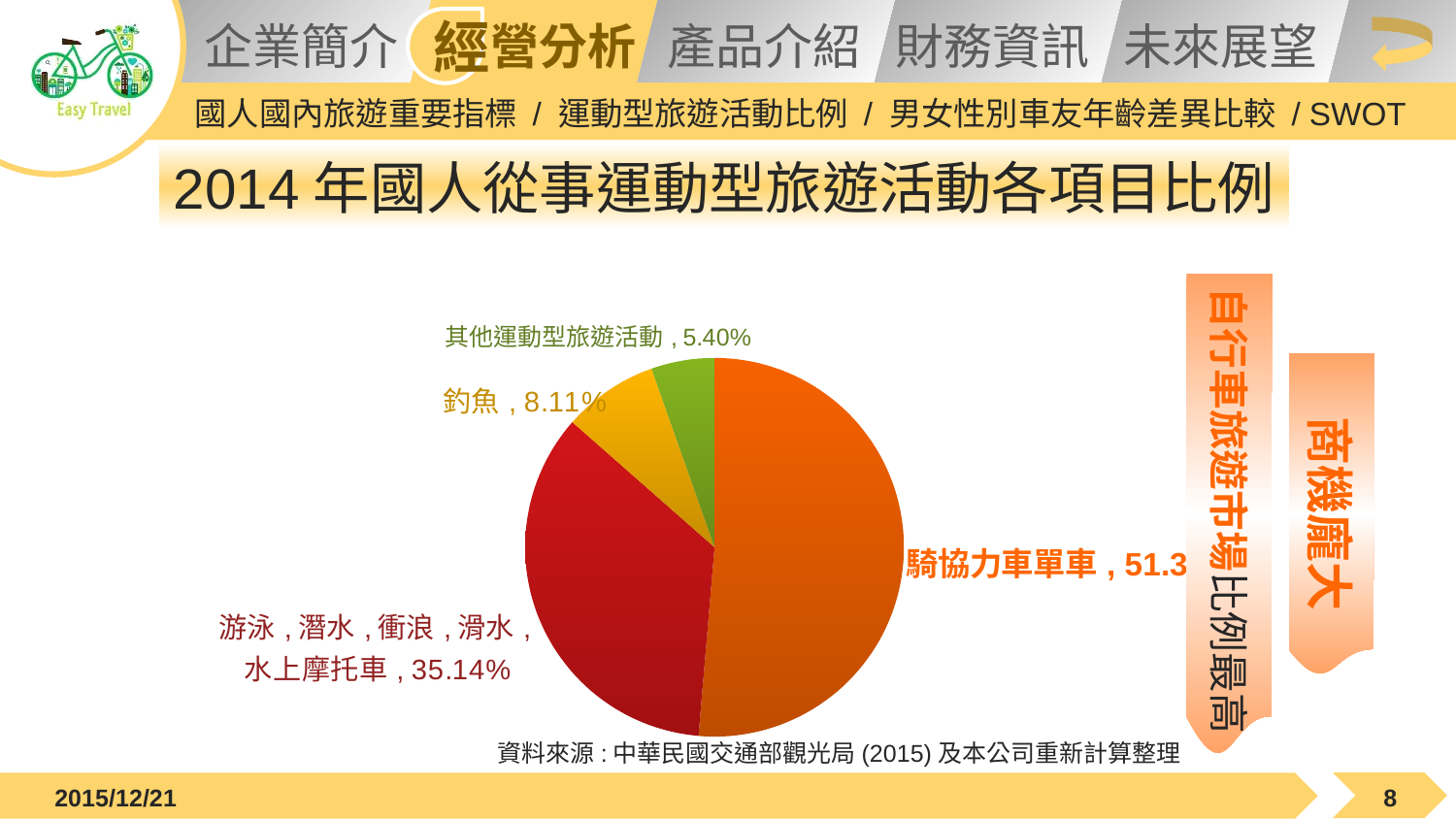

國人國內旅遊重要指標 / 運動型旅遊活動比例 / 男女性別車友年齡差異比較 / SWOT
2014年國人從事運動型旅遊活動各項目比例

### Chart

| Category | 2010年 | 2011年 | 2012年 | 2013年 | 2014年 |
|---|---|---|---|---|---|
| 騎協力車、單車 | 0.5135 | 0.4595 | 0.4054 | 0.4865 | 0.4595 |
| 游泳,潛水,衝浪,滑水,水上摩托車 | 0.3514 | 0.2973 | 0.2973 | 0.3243 | 0.3514 |
| 釣魚 | 0.0811 | 0.1081 | 0.0811 | 0.0541 | 0.0811 |
| 其他運動型旅遊活動 | 0.054 | 0.13520000000000001 | 0.054 | 0.081 | 0.081 |
自行車旅遊市場比例最高
商機龐大
資料來源:中華民國交通部觀光局(2015)及本公司重新計算整理
2015/12/21
8